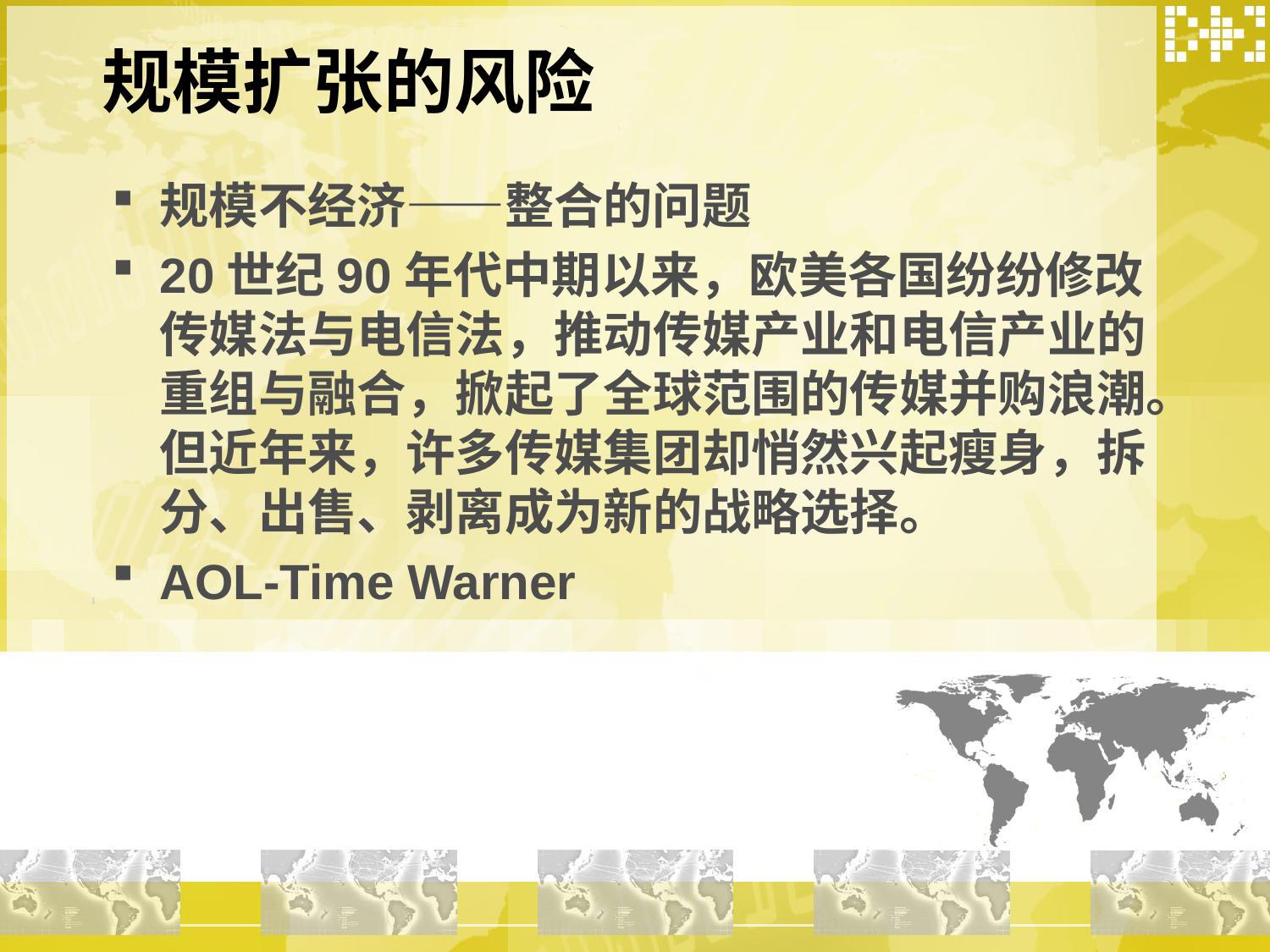

# 规模扩张的风险
规模不经济——整合的问题
20世纪90年代中期以来，欧美各国纷纷修改传媒法与电信法，推动传媒产业和电信产业的重组与融合，掀起了全球范围的传媒并购浪潮。但近年来，许多传媒集团却悄然兴起瘦身，拆分、出售、剥离成为新的战略选择。
AOL-Time Warner
91